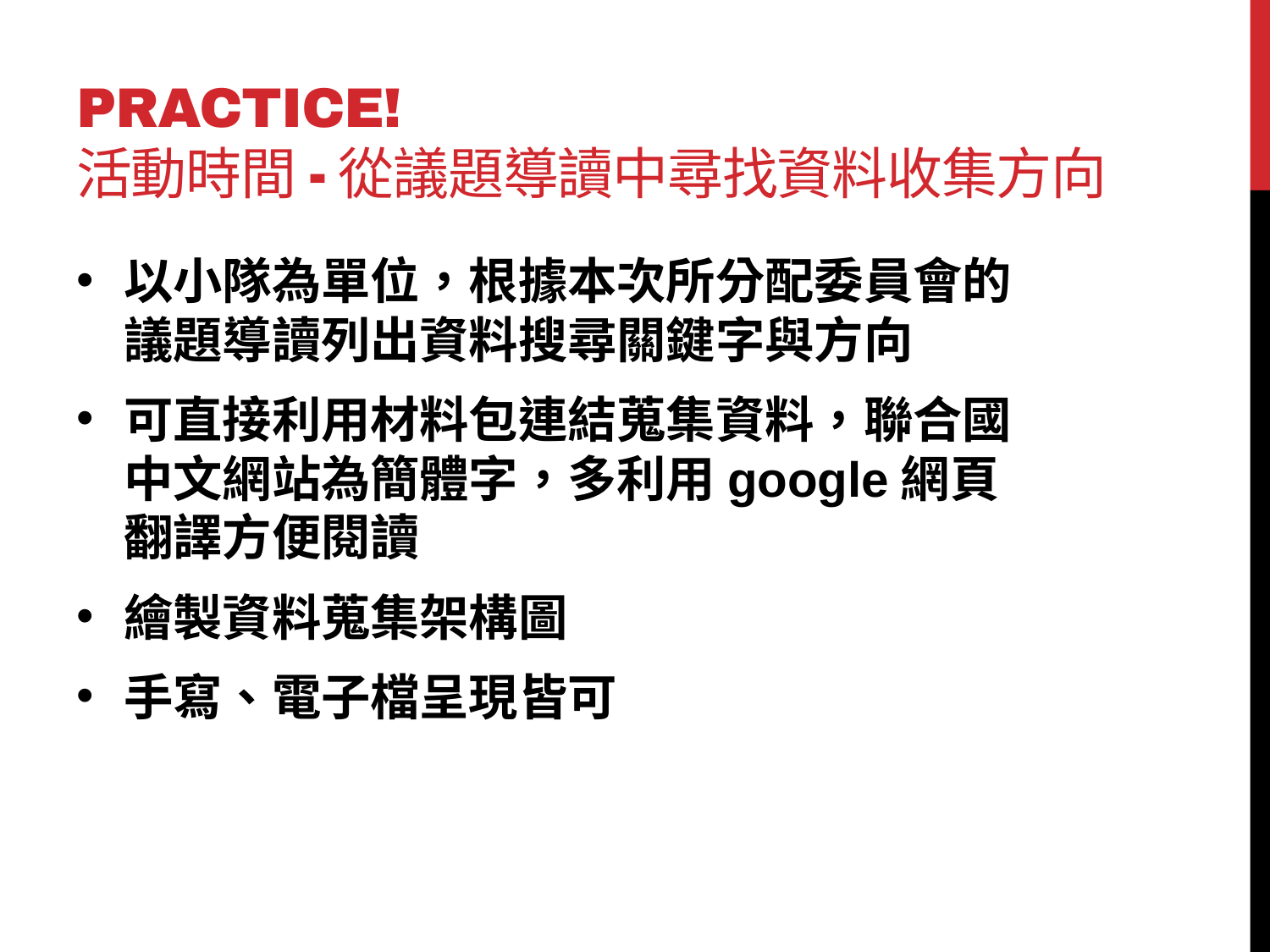

# Practice! 活動時間-從議題導讀中尋找資料收集方向
以小隊為單位，根據本次所分配委員會的議題導讀列出資料搜尋關鍵字與方向
可直接利用材料包連結蒐集資料，聯合國中文網站為簡體字，多利用google網頁翻譯方便閱讀
繪製資料蒐集架構圖
手寫、電子檔呈現皆可